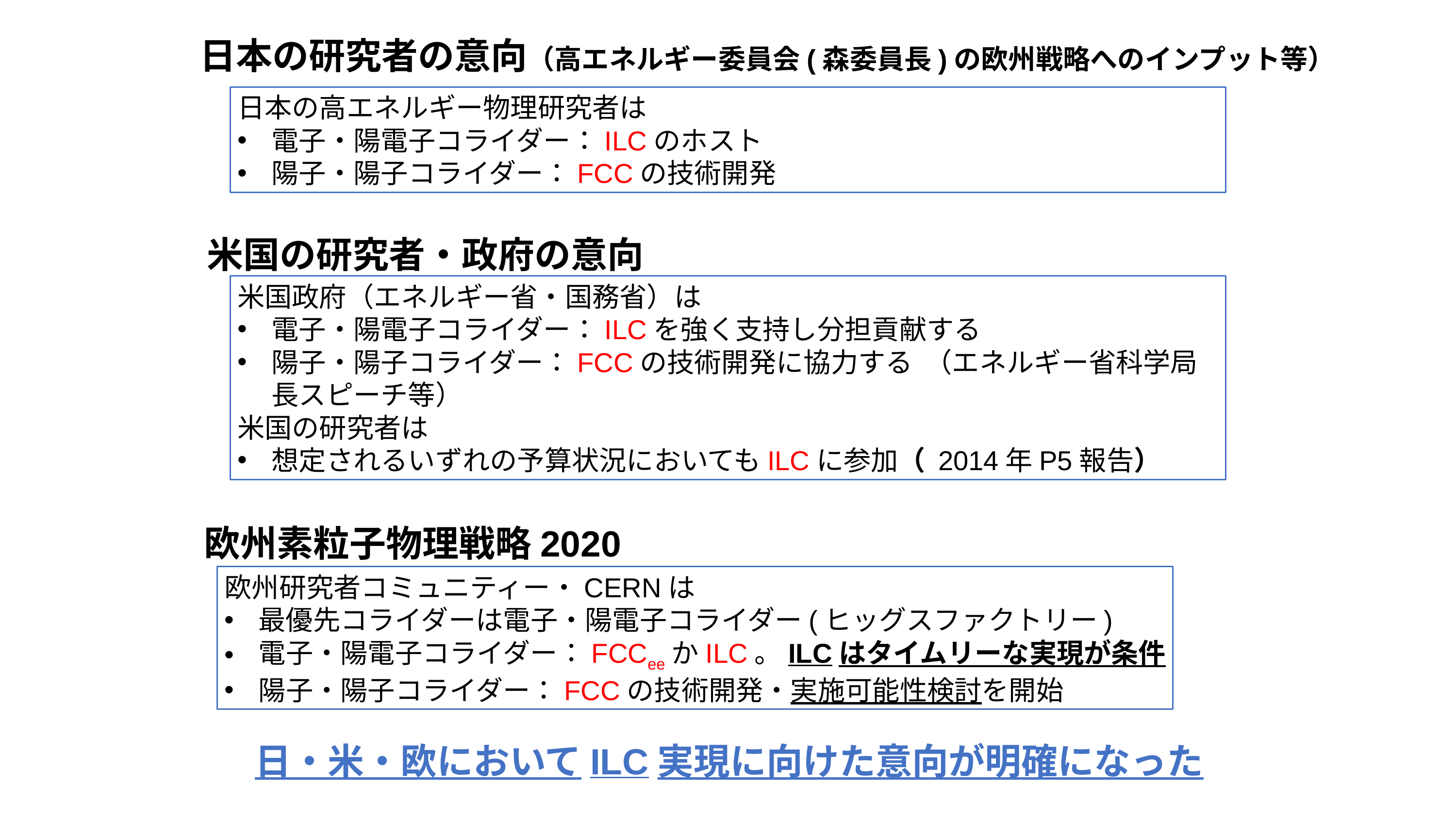

日本の研究者の意向（高エネルギー委員会(森委員長)の欧州戦略へのインプット等）
日本の高エネルギー物理研究者は
電子・陽電子コライダー：ILCのホスト
陽子・陽子コライダー：FCCの技術開発
米国の研究者・政府の意向
米国政府（エネルギー省・国務省）は
電子・陽電子コライダー：ILCを強く支持し分担貢献する
陽子・陽子コライダー：FCCの技術開発に協力する  （エネルギー省科学局長スピーチ等）
米国の研究者は
想定されるいずれの予算状況においてもILCに参加（ 2014年P5報告）
欧州素粒子物理戦略2020
欧州研究者コミュニティー・CERNは
最優先コライダーは電子・陽電子コライダー(ヒッグスファクトリー)
電子・陽電子コライダー：FCCeeかILC。ILCはタイムリーな実現が条件
陽子・陽子コライダー：FCCの技術開発・実施可能性検討を開始
日・米・欧においてILC実現に向けた意向が明確になった